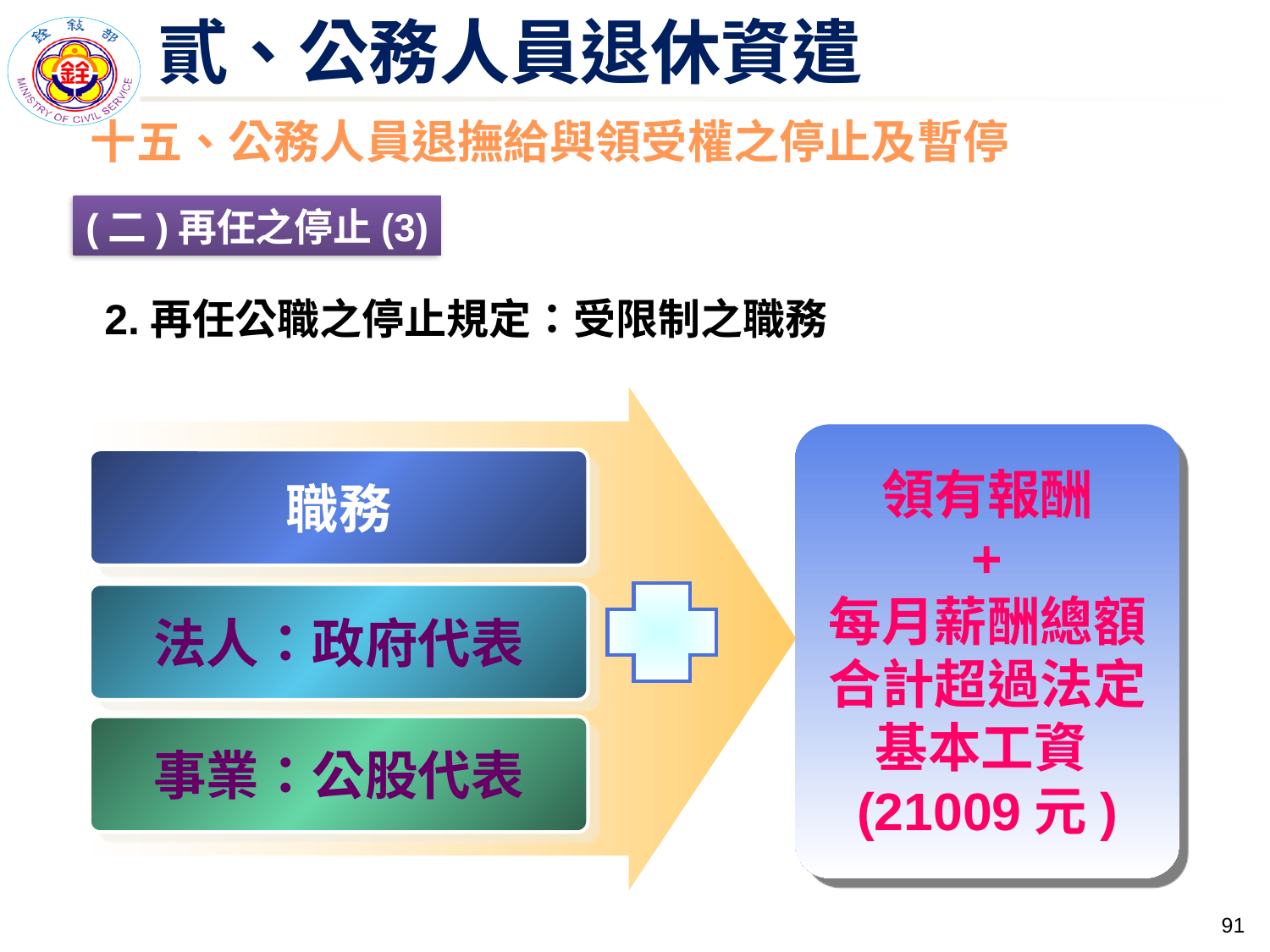

# 貳、公務人員退休資遣
十五、公務人員退撫給與領受權之停止及暫停
(二)再任之停止(3)
2.再任公職之停止規定：受限制之職務

領有報酬
+
每月薪酬總額合計超過法定基本工資(21009元)
職務

法人：政府代表
事業：公股代表
91